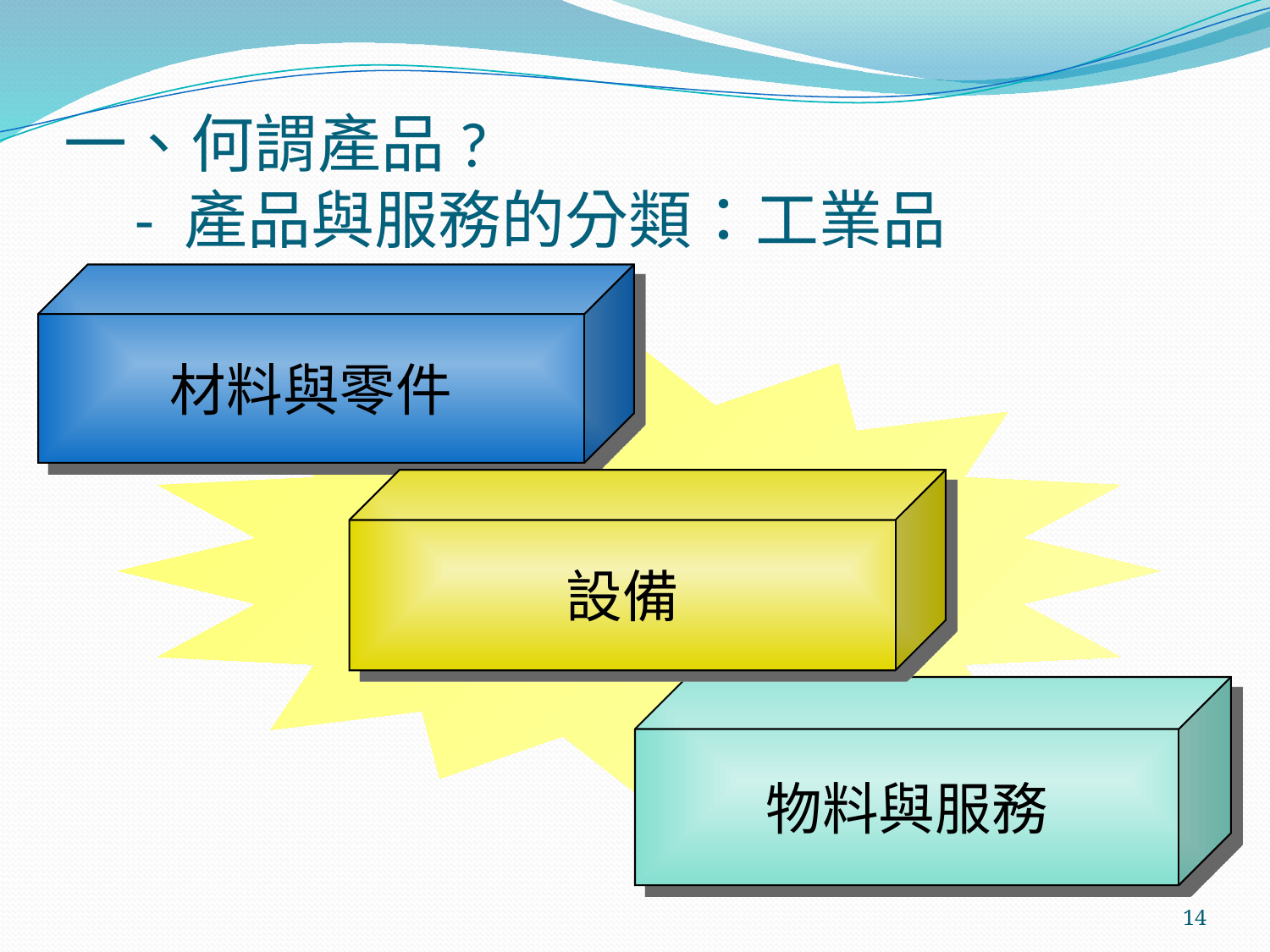

# 一、何謂產品? - 產品與服務的分類：工業品
材料與零件

設備
物料與服務
14